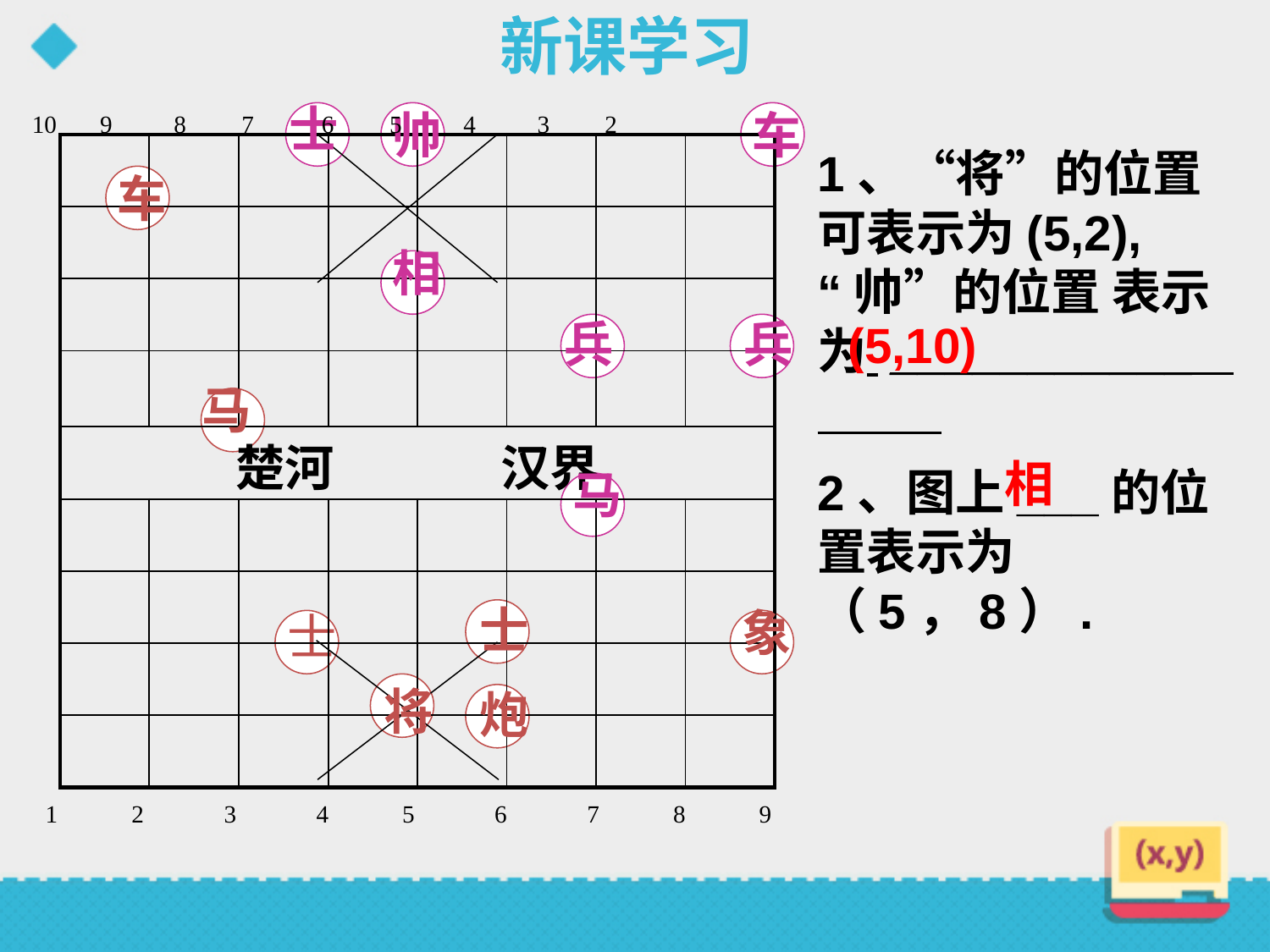

新课学习
士
帅
车
   10       9          8         7           6         5          4          3         2
车
相
兵
兵
马
楚河
汉界
马
士
象

将
炮
1            2             3             4            5             6             7            8            9

|  |  |  |  |  |  |  |  |
| --- | --- | --- | --- | --- | --- | --- | --- |
|  |  |  |  |  |  |  |  |
|  |  |  |  |  |  |  |  |
|  |  |  |  |  |  |  |  |
|  |  |  |  |  |  |  |  |
|  |  |  |  |  |  |  |  |
|  |  |  |  |  |  |  |  |
|  |  |  |  |  |  |  |  |
|  |  |  |  |  |  |  |  |
1、“将”的位置可表示为(5,2),“帅”的位置 表示为 ___________

(5,10)

相
2、图上___的位置表示为（5，8）.

士